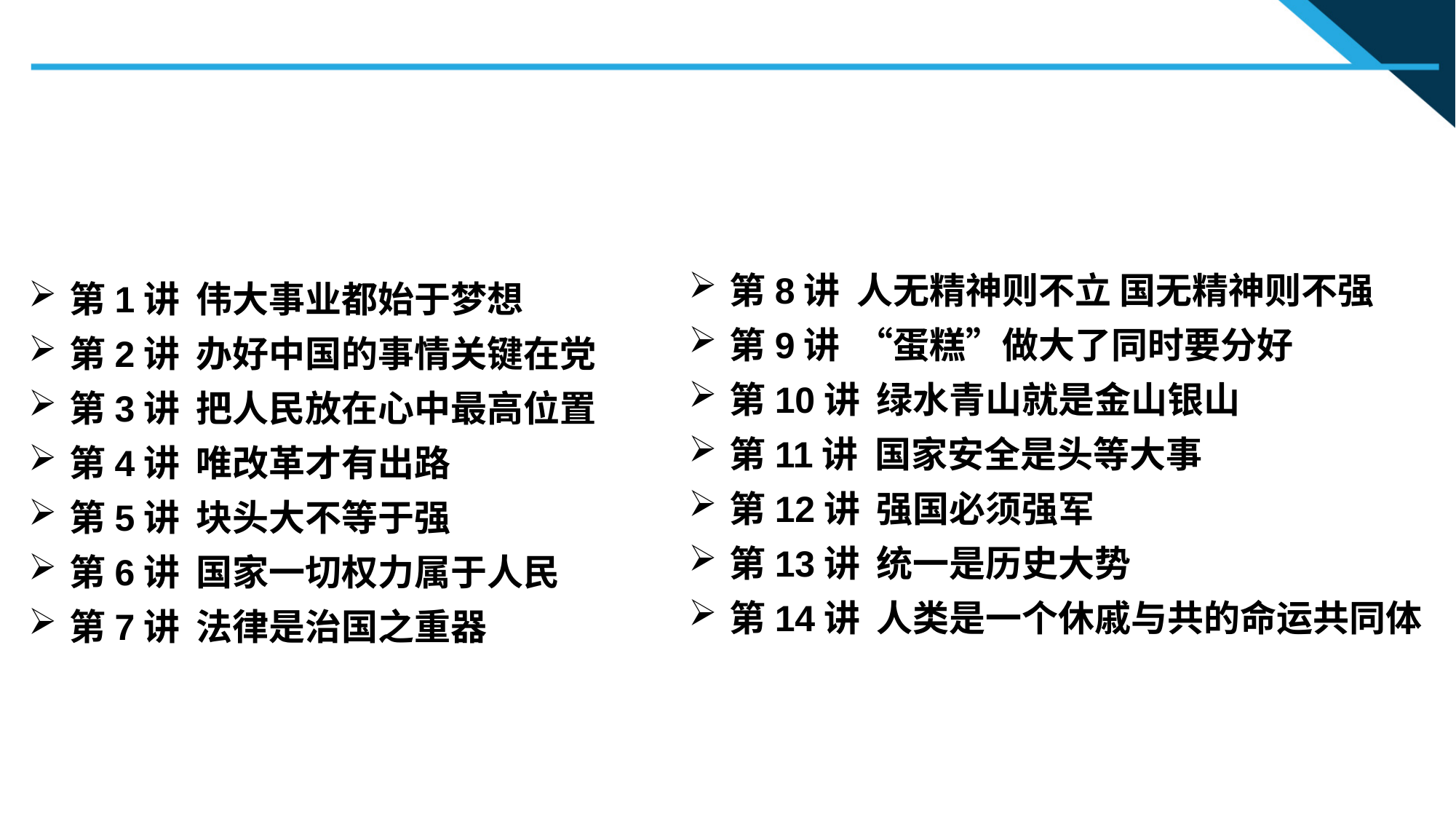

第1讲  伟大事业都始于梦想
第2讲  办好中国的事情关键在党
第3讲  把人民放在心中最高位置
第4讲  唯改革才有出路
第5讲  块头大不等于强
第6讲  国家一切权力属于人民
第7讲  法律是治国之重器

第8讲  人无精神则不立 国无精神则不强
第9讲  “蛋糕”做大了同时要分好
第10讲  绿水青山就是金山银山
第11讲  国家安全是头等大事
第12讲  强国必须强军
第13讲  统一是历史大势
第14讲  人类是一个休戚与共的命运共同体